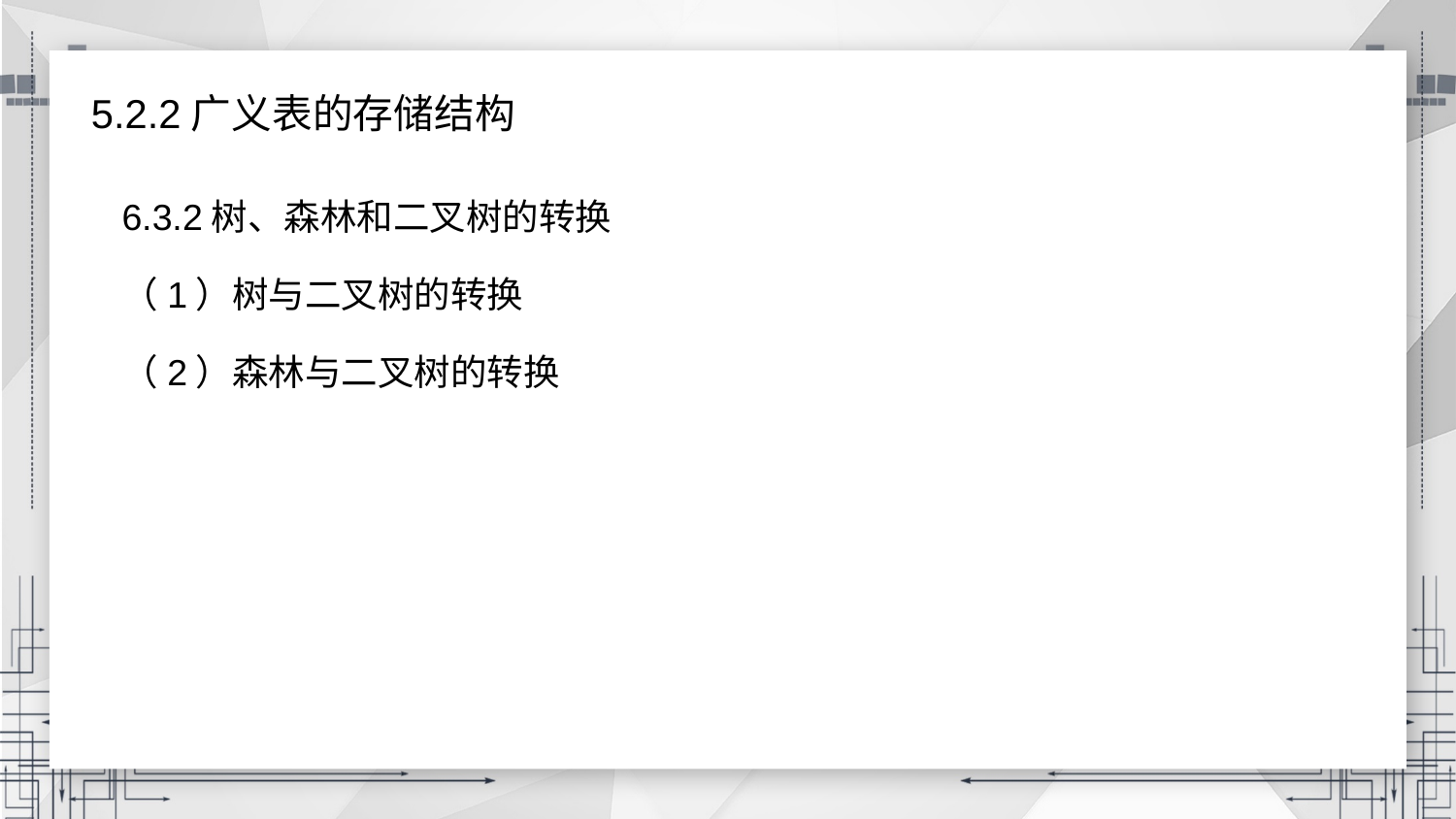

5.2.2广义表的存储结构
6.3.2树、森林和二叉树的转换
（1）树与二叉树的转换
（2）森林与二叉树的转换